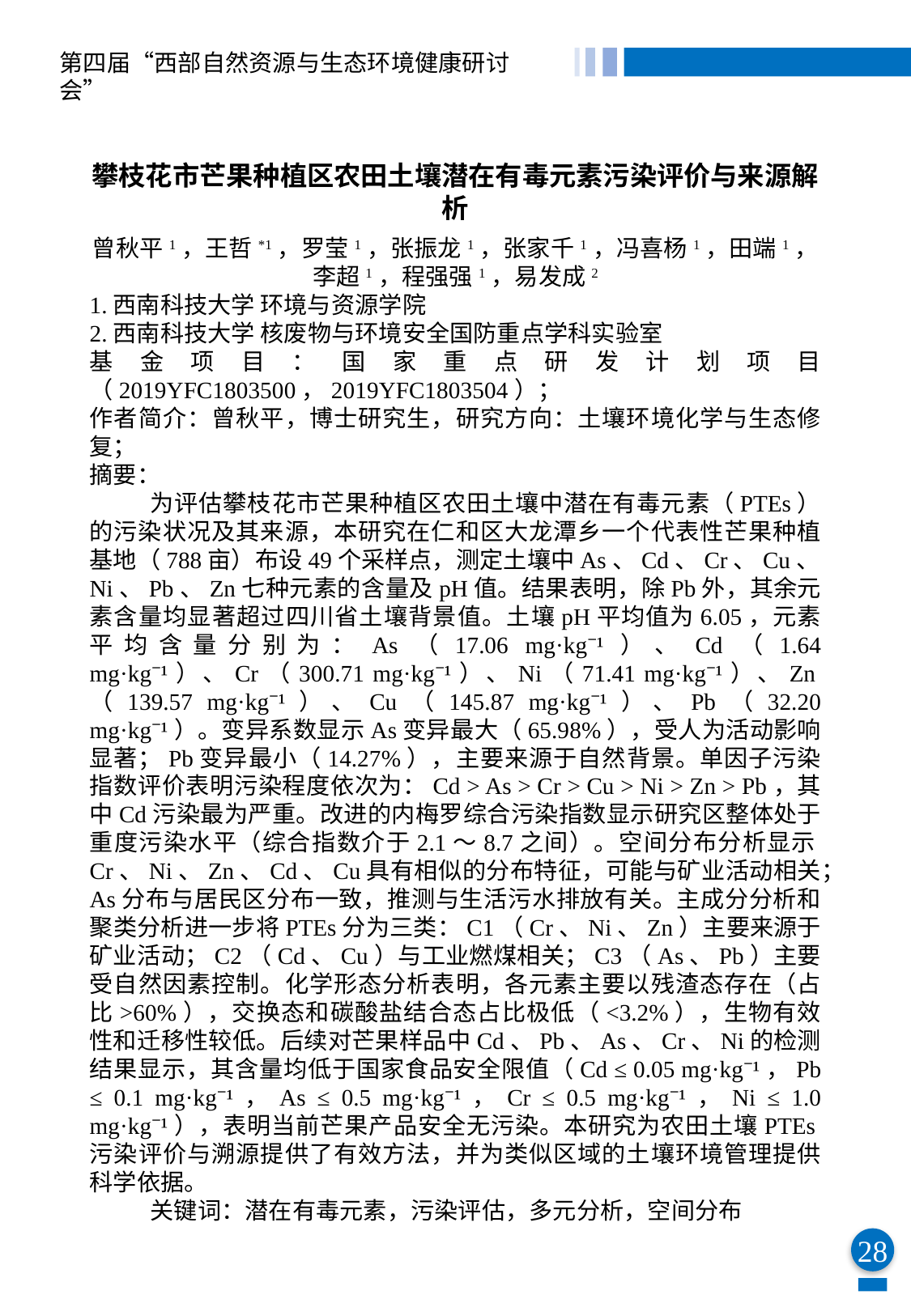

第四届“西部自然资源与生态环境健康研讨会”

攀枝花市芒果种植区农田土壤潜在有毒元素污染评价与来源解析
曾秋平1，王哲*1，罗莹1，张振龙1，张家千1，冯喜杨1，田端1，李超1，程强强1，易发成2
1.西南科技大学 环境与资源学院
2.西南科技大学 核废物与环境安全国防重点学科实验室
基金项目：国家重点研发计划项目（2019YFC1803500，2019YFC1803504）；
作者简介：曾秋平，博士研究生，研究方向：土壤环境化学与生态修复；
摘要：
为评估攀枝花市芒果种植区农田土壤中潜在有毒元素（PTEs）的污染状况及其来源，本研究在仁和区大龙潭乡一个代表性芒果种植基地（788亩）布设49个采样点，测定土壤中As、Cd、Cr、Cu、Ni、Pb、Zn七种元素的含量及pH值。结果表明，除Pb外，其余元素含量均显著超过四川省土壤背景值。土壤pH平均值为6.05，元素平均含量分别为：As（17.06 mg·kg⁻¹）、Cd（1.64 mg·kg⁻¹）、Cr（300.71 mg·kg⁻¹）、Ni（71.41 mg·kg⁻¹）、Zn（139.57 mg·kg⁻¹）、Cu（145.87 mg·kg⁻¹）、Pb（32.20 mg·kg⁻¹）。变异系数显示As变异最大（65.98%），受人为活动影响显著；Pb变异最小（14.27%），主要来源于自然背景。单因子污染指数评价表明污染程度依次为：Cd > As > Cr > Cu > Ni > Zn > Pb，其中Cd污染最为严重。改进的内梅罗综合污染指数显示研究区整体处于重度污染水平（综合指数介于2.1～8.7之间）。空间分布分析显示Cr、Ni、Zn、Cd、Cu具有相似的分布特征，可能与矿业活动相关；As分布与居民区分布一致，推测与生活污水排放有关。主成分分析和聚类分析进一步将PTEs分为三类：C1（Cr、Ni、Zn）主要来源于矿业活动；C2（Cd、Cu）与工业燃煤相关；C3（As、Pb）主要受自然因素控制。化学形态分析表明，各元素主要以残渣态存在（占比>60%），交换态和碳酸盐结合态占比极低（<3.2%），生物有效性和迁移性较低。后续对芒果样品中Cd、Pb、As、Cr、Ni的检测结果显示，其含量均低于国家食品安全限值（Cd ≤ 0.05 mg·kg⁻¹，Pb ≤ 0.1 mg·kg⁻¹，As ≤ 0.5 mg·kg⁻¹，Cr ≤ 0.5 mg·kg⁻¹，Ni ≤ 1.0 mg·kg⁻¹），表明当前芒果产品安全无污染。本研究为农田土壤PTEs污染评价与溯源提供了有效方法，并为类似区域的土壤环境管理提供科学依据。
关键词：潜在有毒元素，污染评估，多元分析，空间分布
28